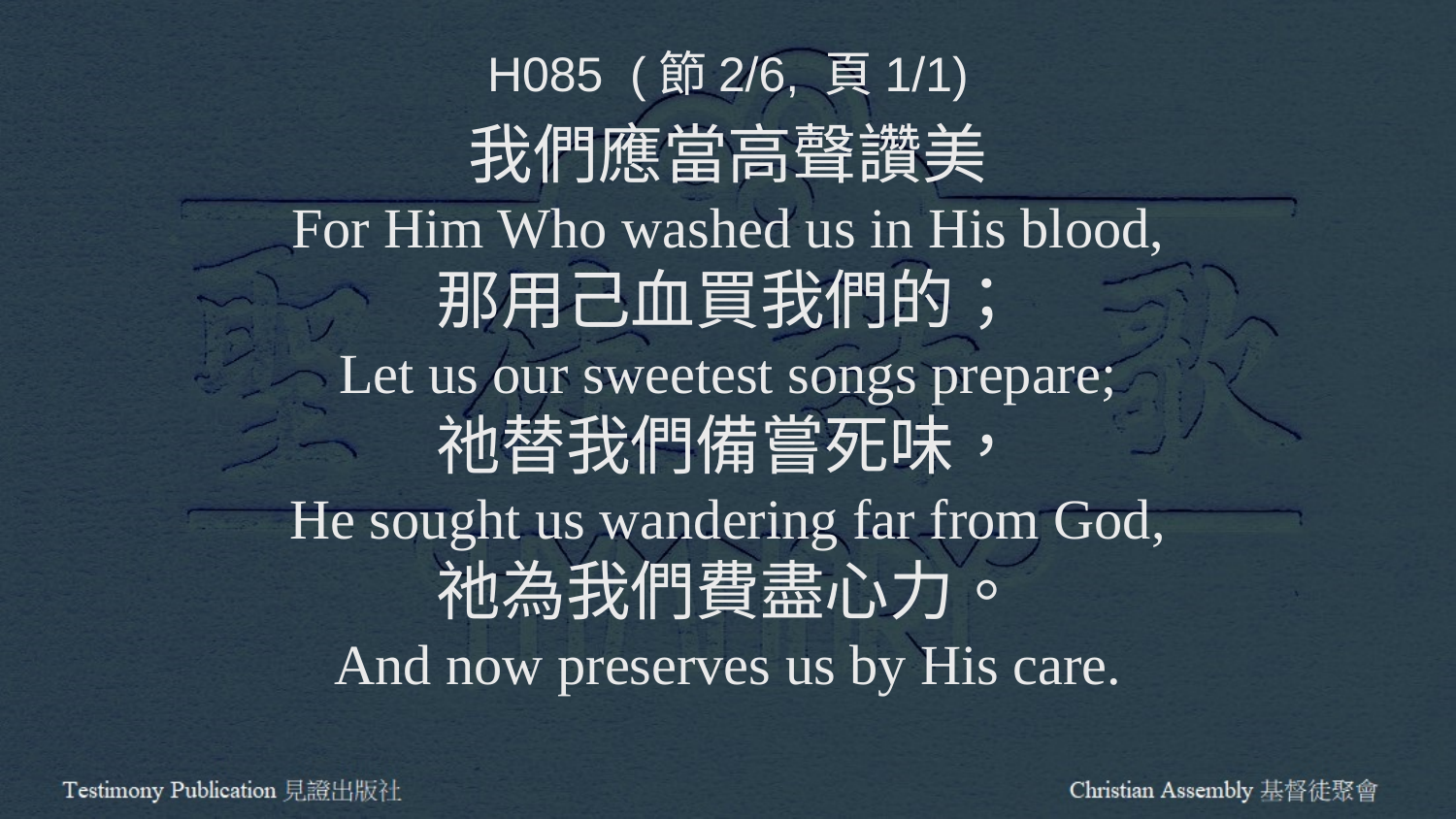

H085  (節2/6, 頁1/1)
我們應當高聲讚美
For Him Who washed us in His blood,
那用己血買我們的；
Let us our sweetest songs prepare;
祂替我們備嘗死味，
He sought us wandering far from God,
祂為我們費盡心力。
And now preserves us by His care.